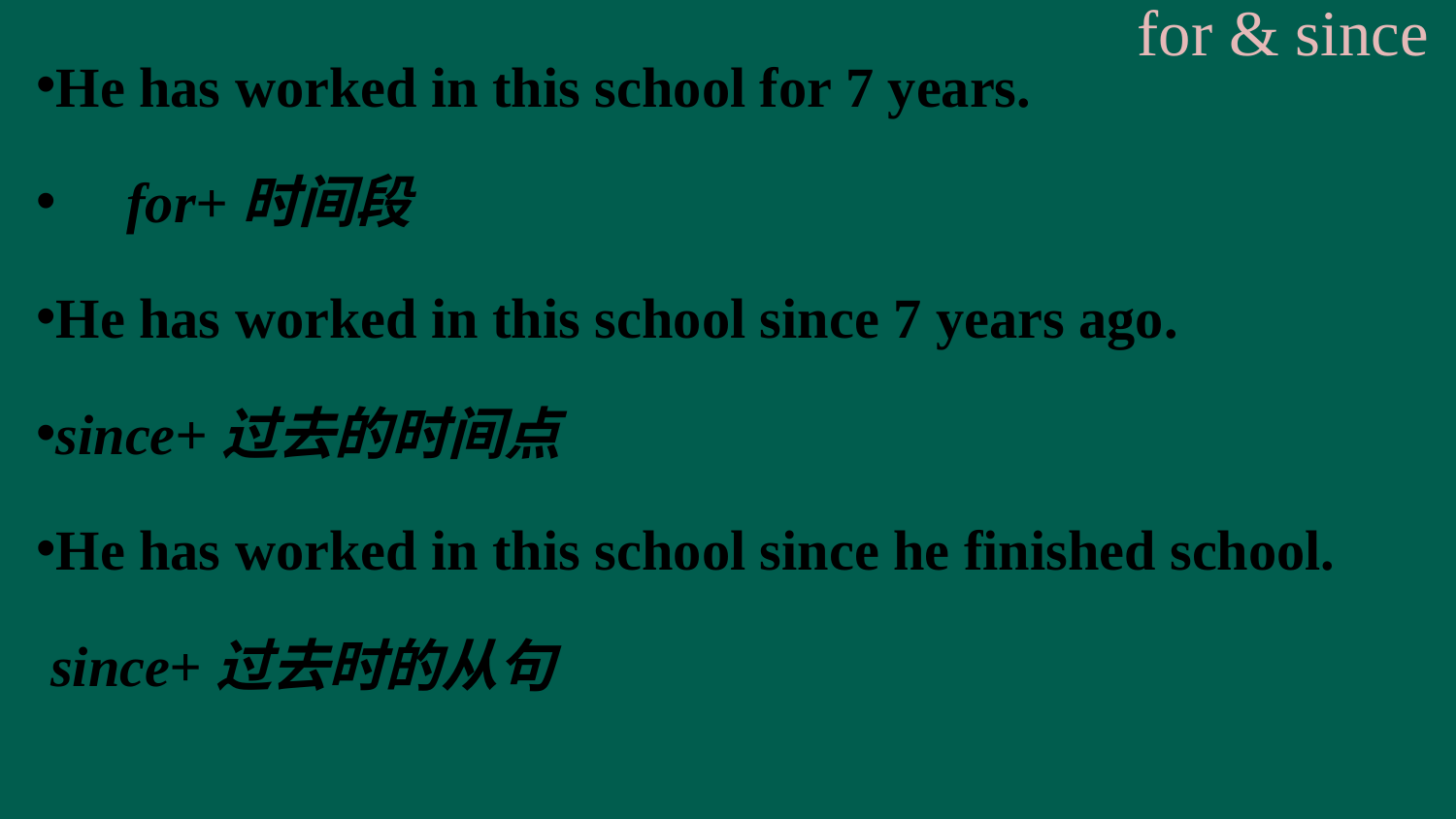

He has worked in this school for 7 years.
     for+时间段
He has worked in this school since 7 years ago.
since+过去的时间点
He has worked in this school since he finished school.
 since+过去时的从句
for & since